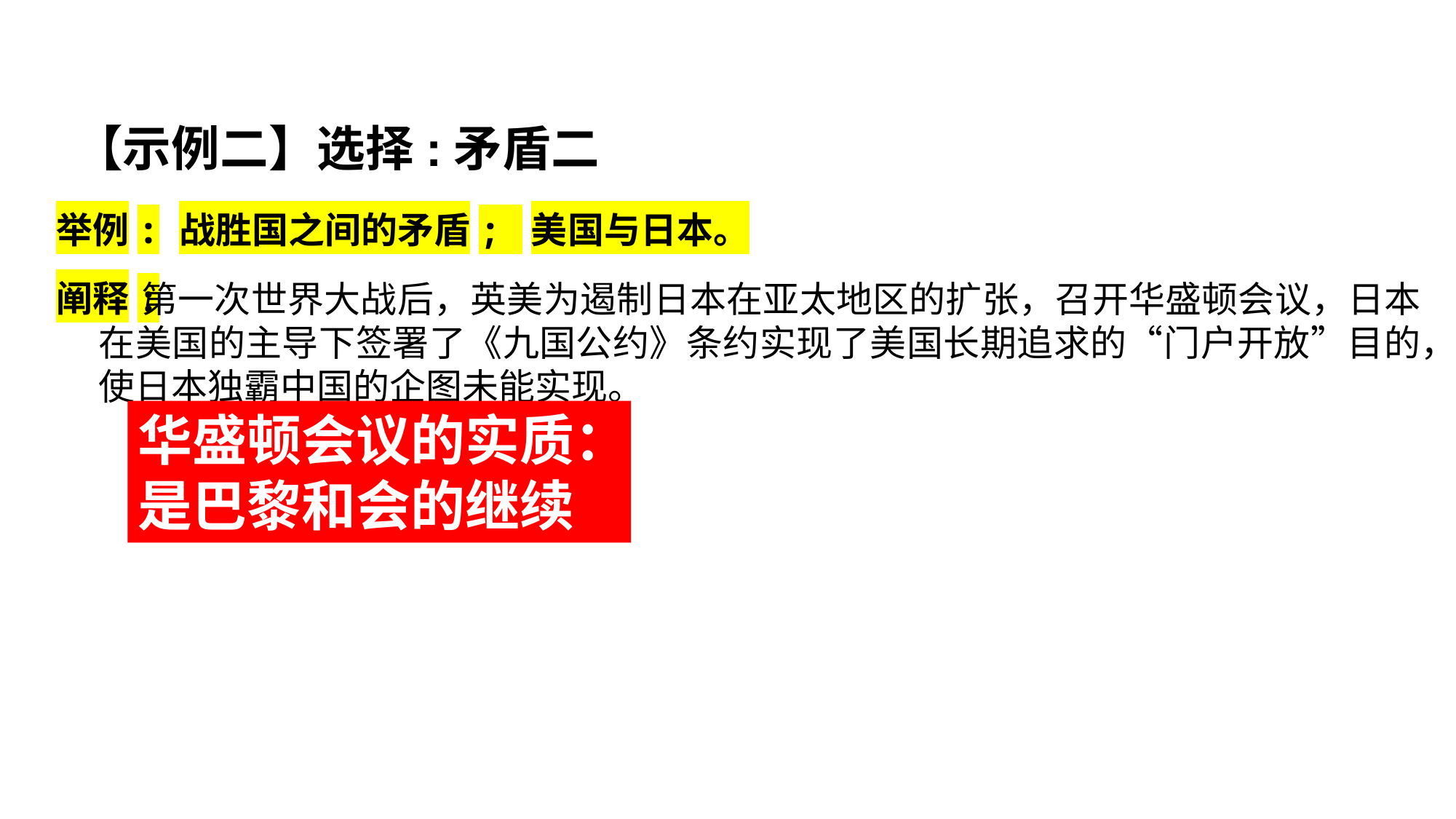

【示例二】选择:矛盾二
举例:
战胜国之间的矛盾; 美国与日本。
阐释:
    第一次世界大战后，英美为遏制日本在亚太地区的扩张，召开华盛顿会议，日本在美国的主导下签署了《九国公约》条约实现了美国长期追求的“门户开放”目的，使日本独霸中国的企图未能实现。

华盛顿会议的实质：
是巴黎和会的继续